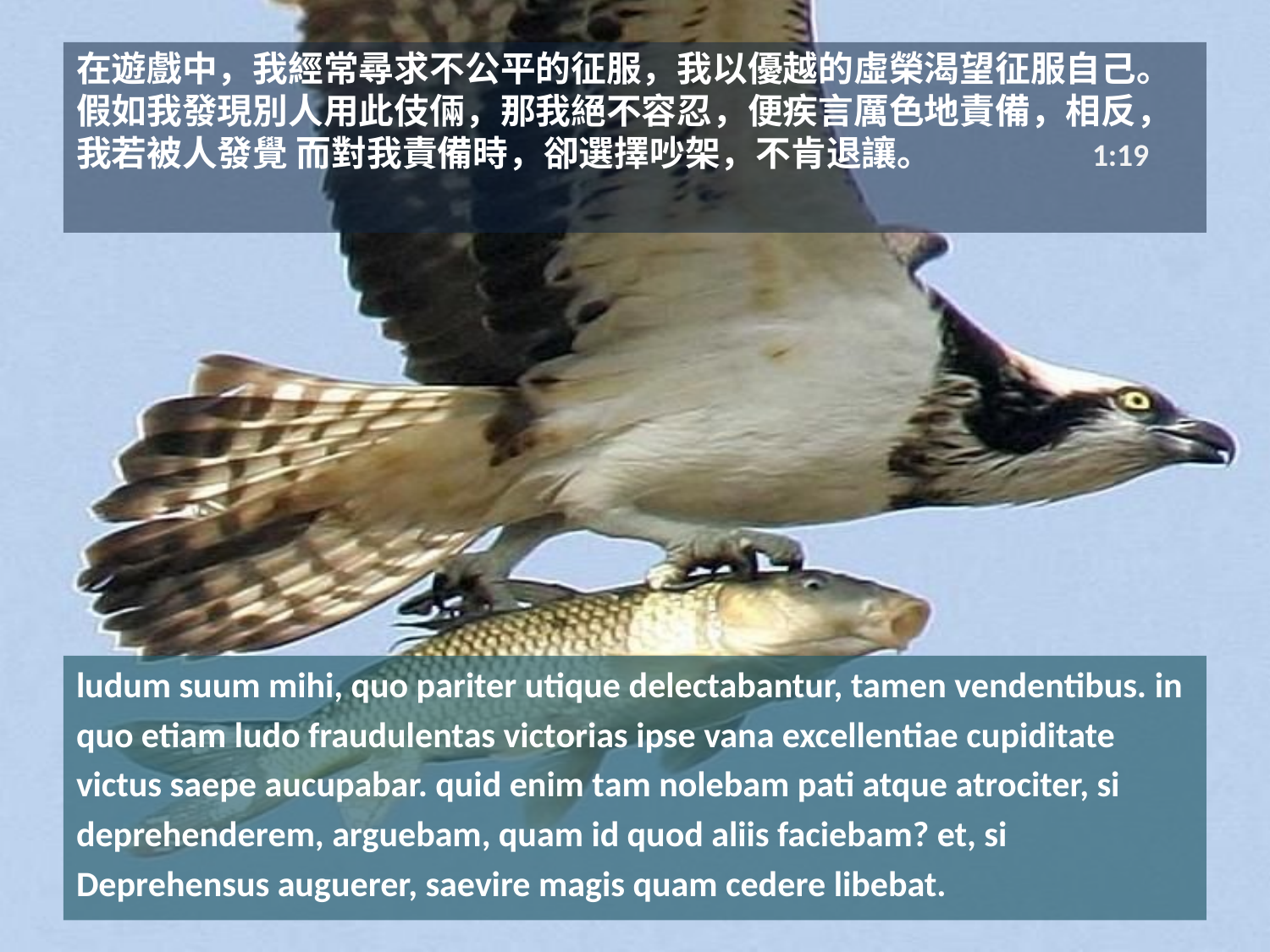

# 在遊戲中，我經常尋求不公平的征服，我以優越的虛榮渴望征服自己。假如我發現別人用此伎倆，那我絕不容忍，便疾言厲色地責備，相反，我若被人發覺 而對我責備時，卻選擇吵架，不肯退讓。		1:19

ludum suum mihi, quo pariter utique delectabantur, tamen vendentibus. in
quo etiam ludo fraudulentas victorias ipse vana excellentiae cupiditate
victus saepe aucupabar. quid enim tam nolebam pati atque atrociter, si
deprehenderem, arguebam, quam id quod aliis faciebam? et, si
Deprehensus auguerer, saevire magis quam cedere libebat.